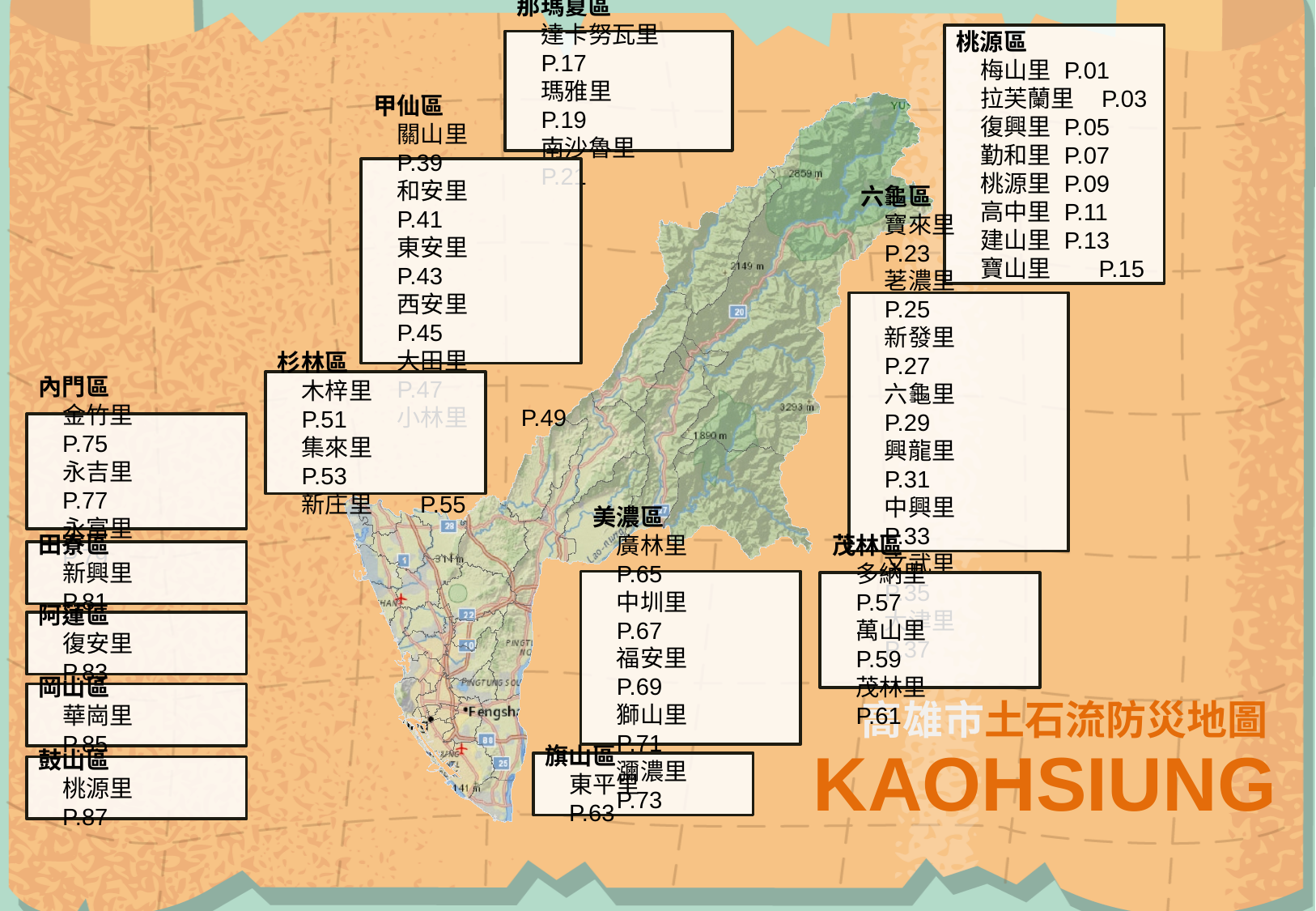

桃源區
梅山里	P.01
拉芙蘭里	P.03
復興里	P.05
勤和里	P.07
桃源里	P.09
高中里	P.11
建山里	P.13
寶山里        P.15
那瑪夏區
達卡努瓦里	P.17
瑪雅里	P.19
南沙魯里	P.21
甲仙區
關山里	P.39
和安里	P.41
東安里	P.43
西安里	P.45
大田里	P.47
小林里　　P.49
六龜區
寶來里	P.23
荖濃里	P.25
新發里	P.27
六龜里	P.29
興龍里	P.31
中興里	P.33
文武里	P.35
大津里	P.37
杉林區
木梓里	P.51
集來里	P.53
新庄里        P.55
內門區
金竹里	P.75
永吉里	P.77
永富里	P.79
田寮區
新興里	P.81
美濃區
廣林里	P.65
中圳里	P.67
福安里	P.69
獅山里	P.71
瀰濃里	P.73
茂林區
多納里	P.57
萬山里	P.59
茂林里	P.61
阿蓮區
復安里	P.83
岡山區
華崗里	P.85
旗山區
東平里	P.63
鼓山區
桃源里	P.87